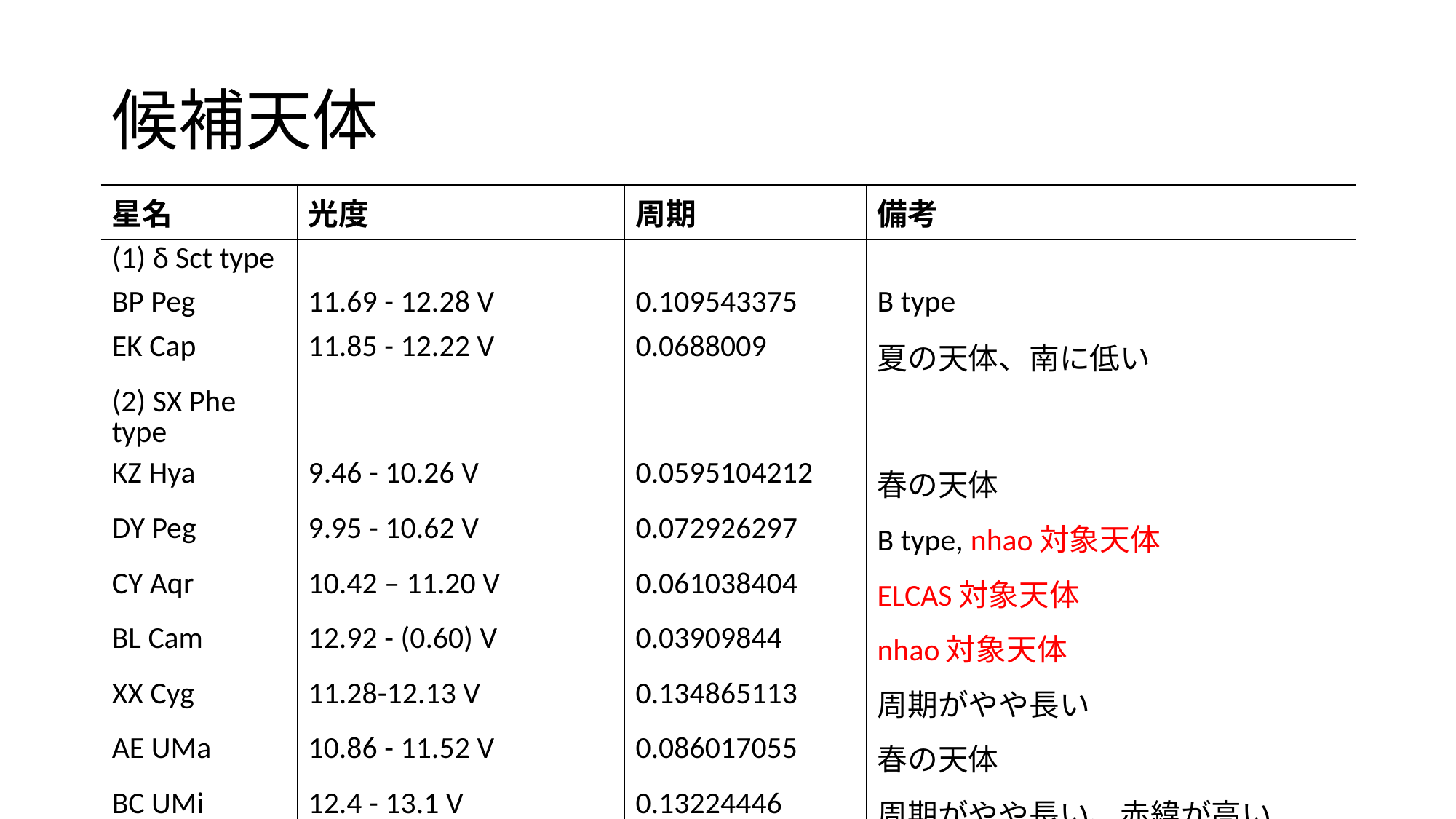

# 候補天体
| 星名 | 光度 | 周期 | 備考 |
| --- | --- | --- | --- |
| (1) δ Sct type |  |  |  |
| BP Peg | 11.69 - 12.28 V | 0.109543375 | B type |
| EK Cap | 11.85 - 12.22 V | 0.0688009 | 夏の天体、南に低い |
| (2) SX Phe type |  |  |  |
| KZ Hya | 9.46 - 10.26 V | 0.0595104212 | 春の天体 |
| DY Peg | 9.95 - 10.62 V | 0.072926297 | B type, nhao対象天体 |
| CY Aqr | 10.42 – 11.20 V | 0.061038404 | ELCAS対象天体 |
| BL Cam | 12.92 - (0.60) V | 0.03909844 | nhao対象天体 |
| XX Cyg | 11.28-12.13 V | 0.134865113 | 周期がやや長い |
| AE UMa | 10.86 - 11.52 V | 0.086017055 | 春の天体 |
| BC UMi | 12.4 - 13.1 V | 0.13224446 | 周期がやや長い、赤緯が高い |